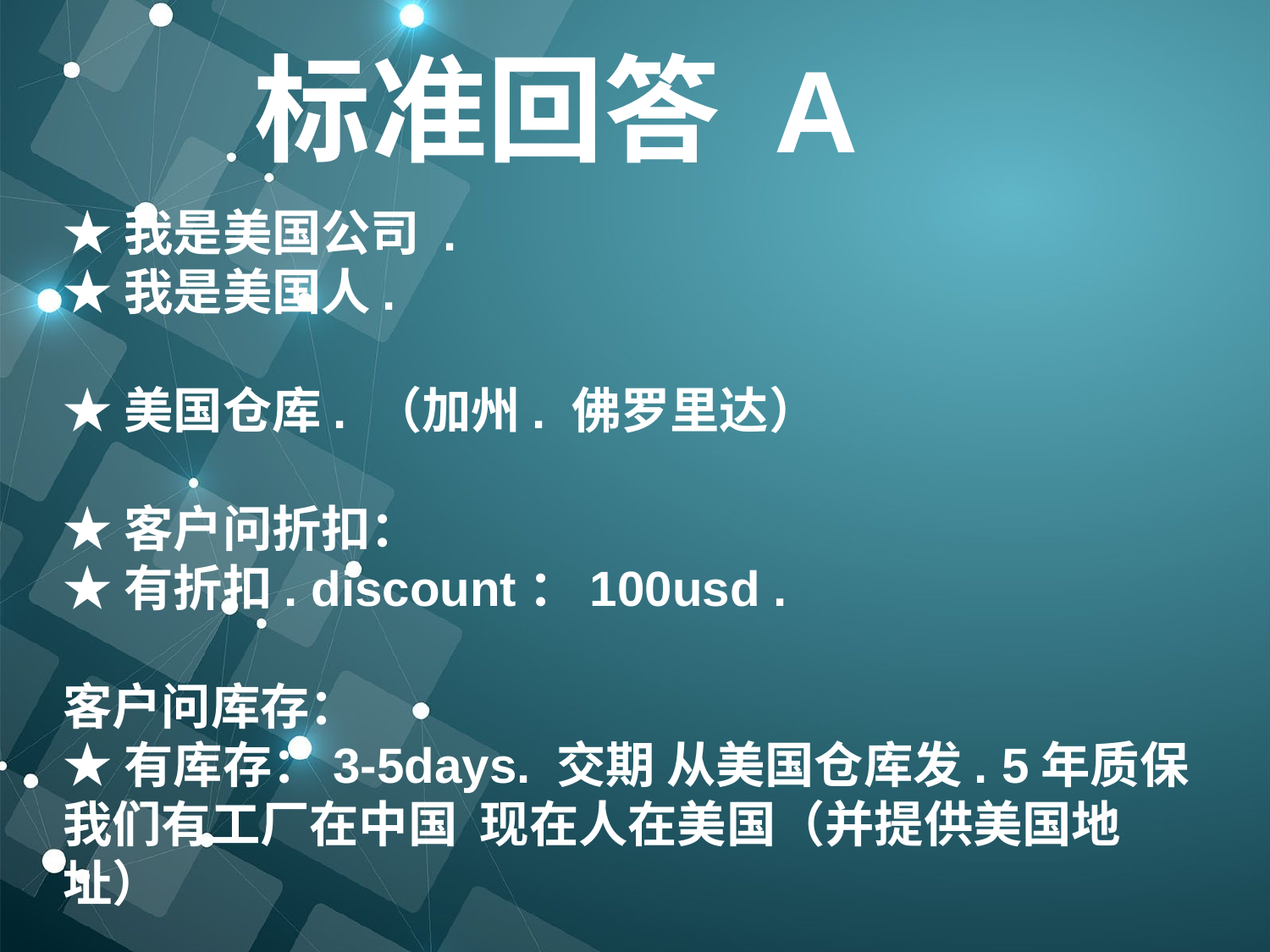

标准回答 A
★我是美国公司 .
★我是美国人.

★美国仓库. （加州. 佛罗里达）

★客户问折扣：
★有折扣. discount：100usd .

客户问库存：
★有库存：3-5days. 交期 从美国仓库发. 5年质保 我们有工厂在中国  现在人在美国（并提供美国地址）